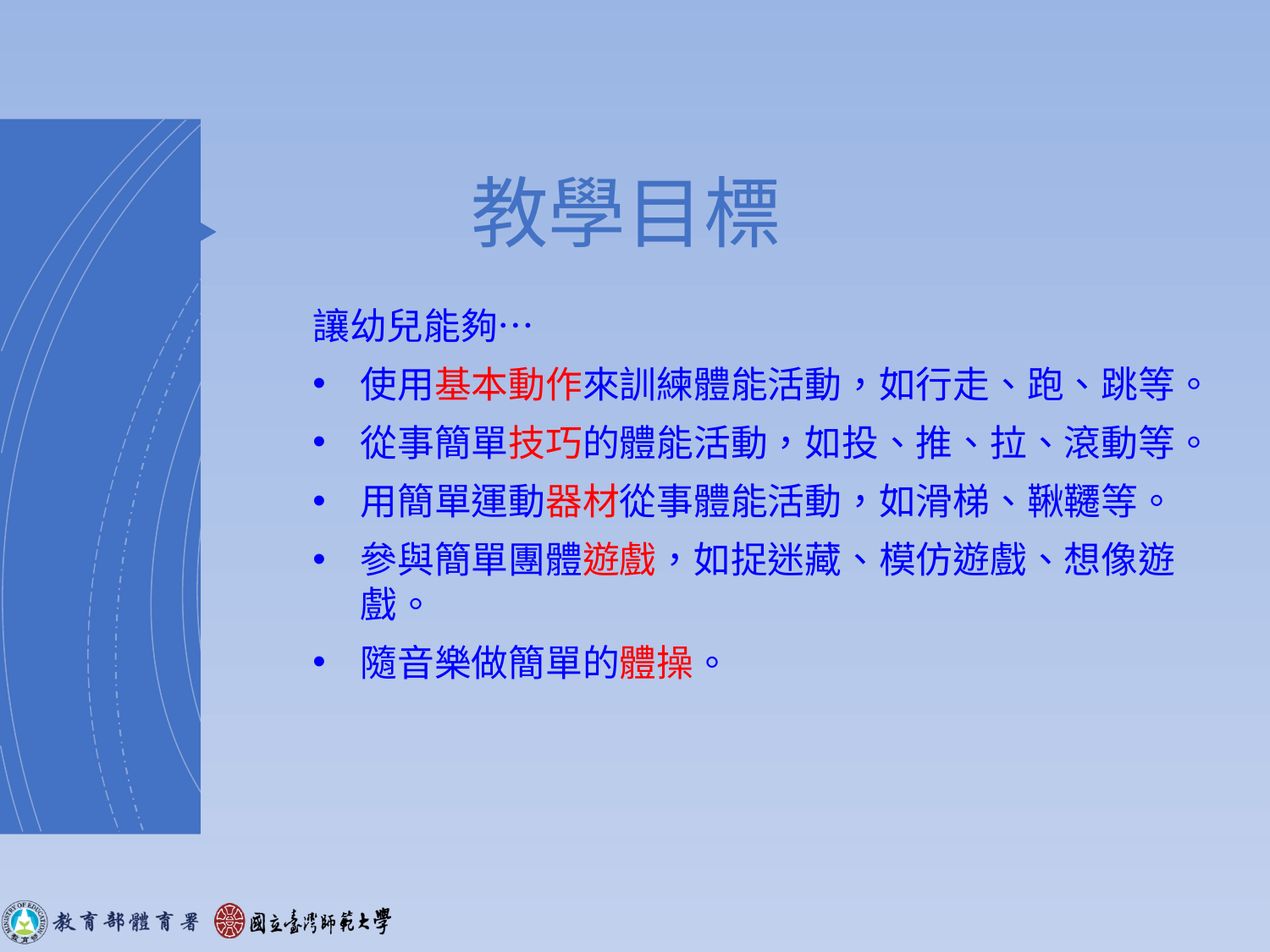

# 教學目標

讓幼兒能夠…
使用基本動作來訓練體能活動，如行走、跑、跳等。
從事簡單技巧的體能活動，如投、推、拉、滾動等。
用簡單運動器材從事體能活動，如滑梯、鞦韆等。
參與簡單團體遊戲，如捉迷藏、模仿遊戲、想像遊戲。
隨音樂做簡單的體操。